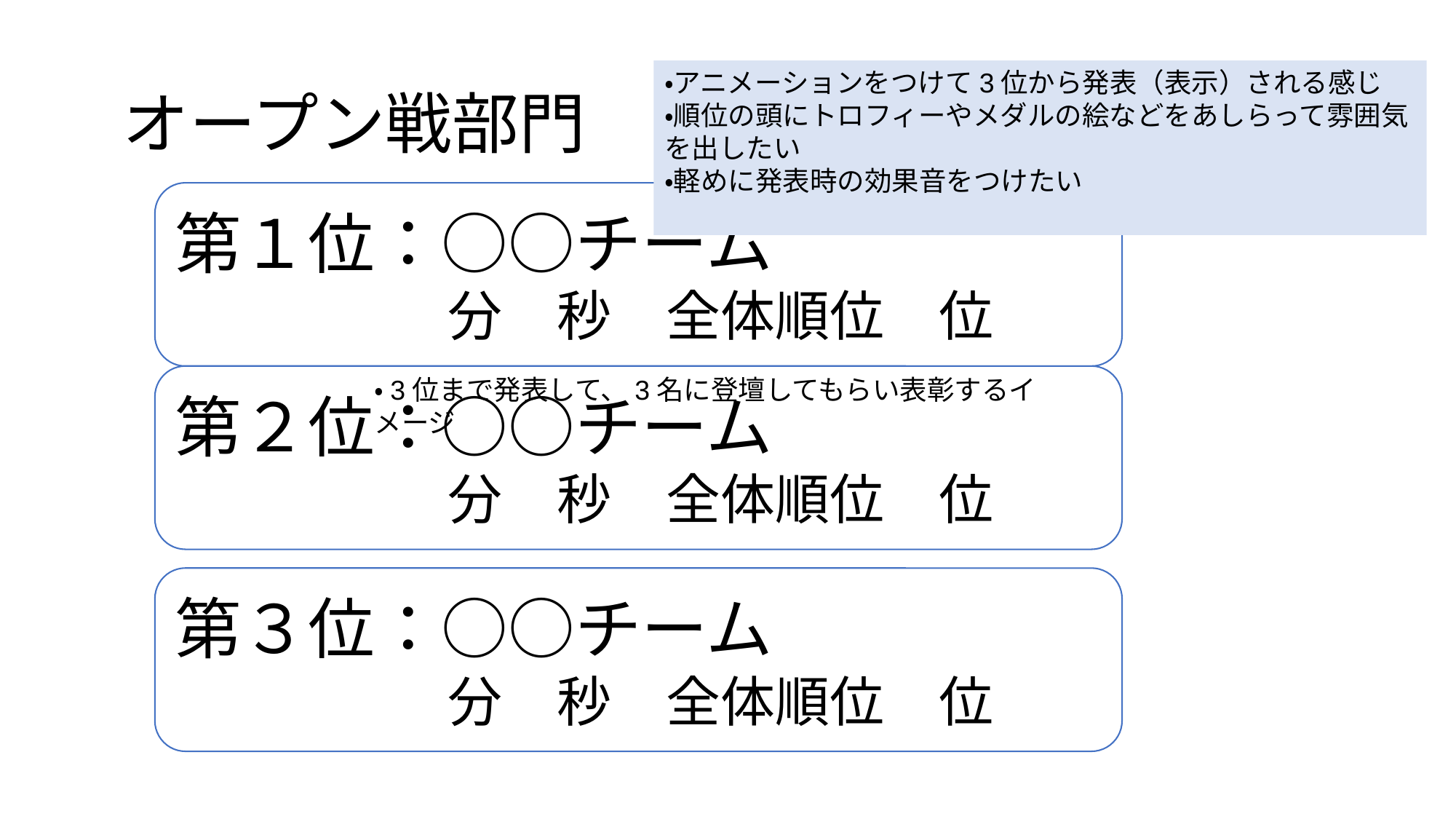

オープン戦部門
・アニメーションをつけて3位から発表（表示）される感じ
・順位の頭にトロフィーやメダルの絵などをあしらって雰囲気を出したい
・軽めに発表時の効果音をつけたい

第１位：○○チーム
　　　　　分　秒　全体順位　位
第２位：○○チーム
　　　　　分　秒　全体順位　位
・3位まで発表して、3名に登壇してもらい表彰するイメージ
第３位：○○チーム
　　　　　分　秒　全体順位　位